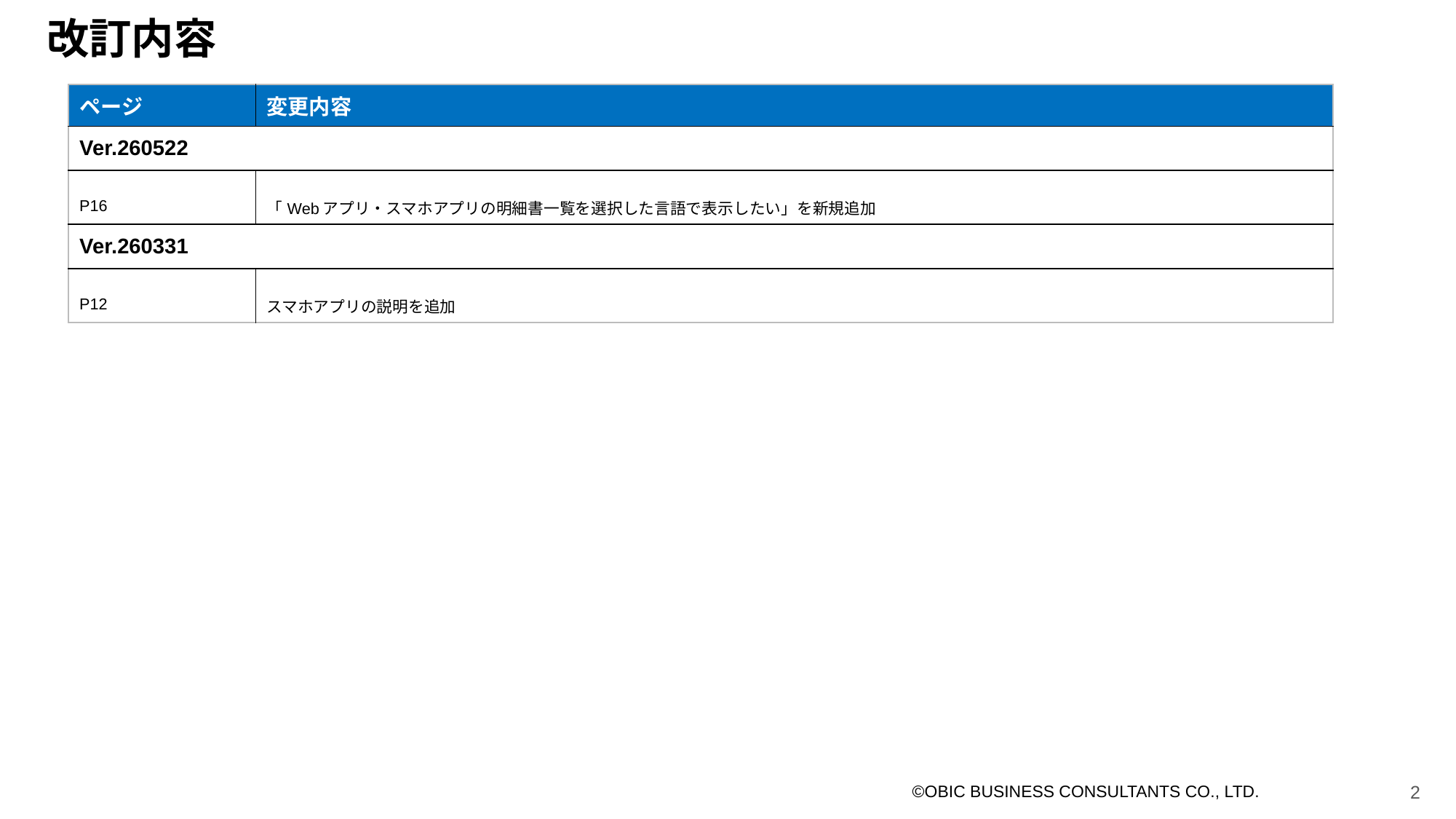

改訂内容
| ページ | 変更内容 |
| --- | --- |
| Ver.260522 |  |
| P16 | 「Webアプリ・スマホアプリの明細書一覧を選択した言語で表示したい」を新規追加 |
| Ver.260331 |  |
| P12 | スマホアプリの説明を追加 |
©OBIC BUSINESS CONSULTANTS CO., LTD.
2